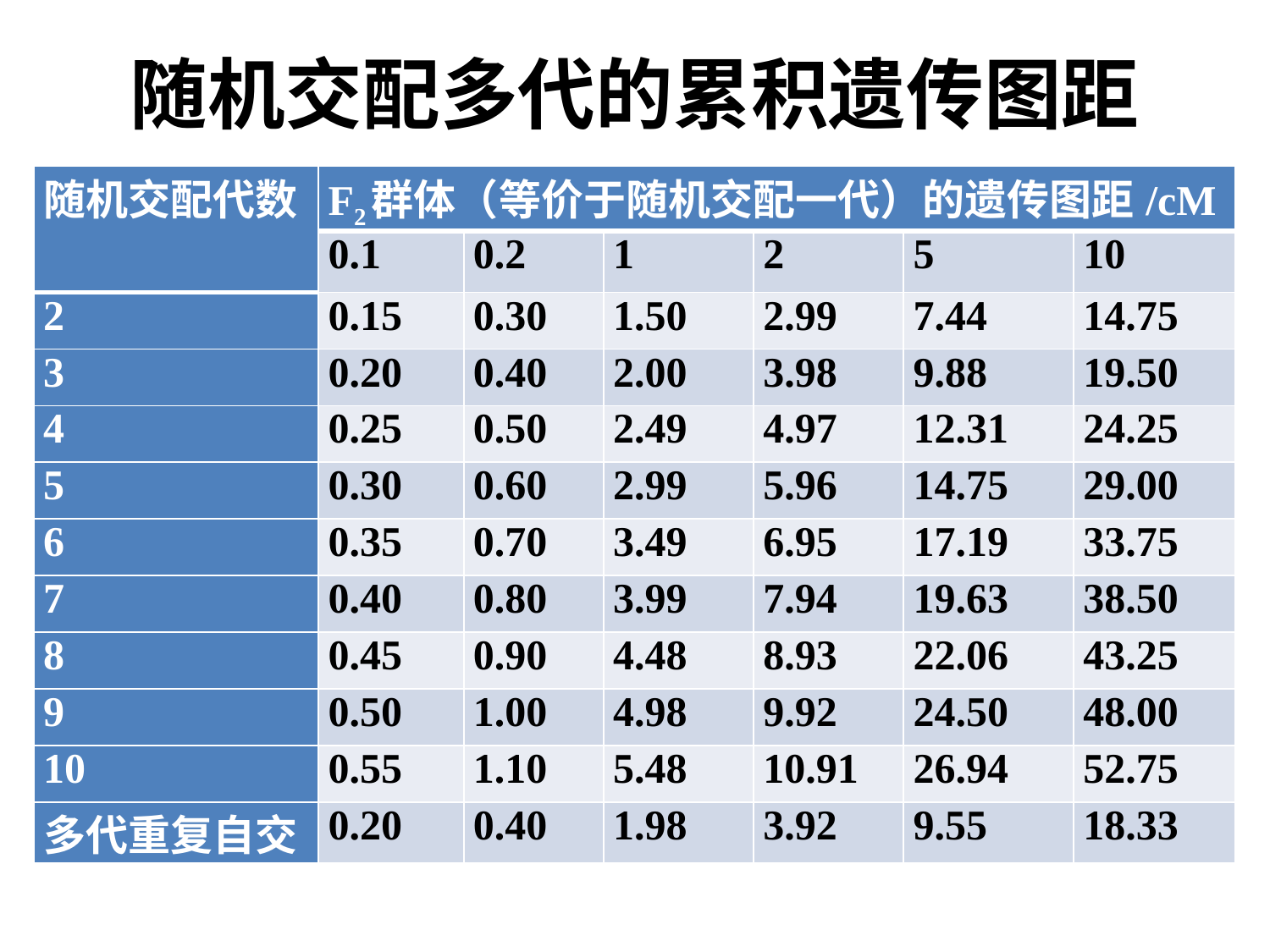

# 随机交配多代的累积遗传图距
| 随机交配代数 | F2群体（等价于随机交配一代）的遗传图距/cM |  |  |  |  |  |
| --- | --- | --- | --- | --- | --- | --- |
|  | 0.1 | 0.2 | 1 | 2 | 5 | 10 |
| 2 | 0.15 | 0.30 | 1.50 | 2.99 | 7.44 | 14.75 |
| 3 | 0.20 | 0.40 | 2.00 | 3.98 | 9.88 | 19.50 |
| 4 | 0.25 | 0.50 | 2.49 | 4.97 | 12.31 | 24.25 |
| 5 | 0.30 | 0.60 | 2.99 | 5.96 | 14.75 | 29.00 |
| 6 | 0.35 | 0.70 | 3.49 | 6.95 | 17.19 | 33.75 |
| 7 | 0.40 | 0.80 | 3.99 | 7.94 | 19.63 | 38.50 |
| 8 | 0.45 | 0.90 | 4.48 | 8.93 | 22.06 | 43.25 |
| 9 | 0.50 | 1.00 | 4.98 | 9.92 | 24.50 | 48.00 |
| 10 | 0.55 | 1.10 | 5.48 | 10.91 | 26.94 | 52.75 |
| 多代重复自交 | 0.20 | 0.40 | 1.98 | 3.92 | 9.55 | 18.33 |